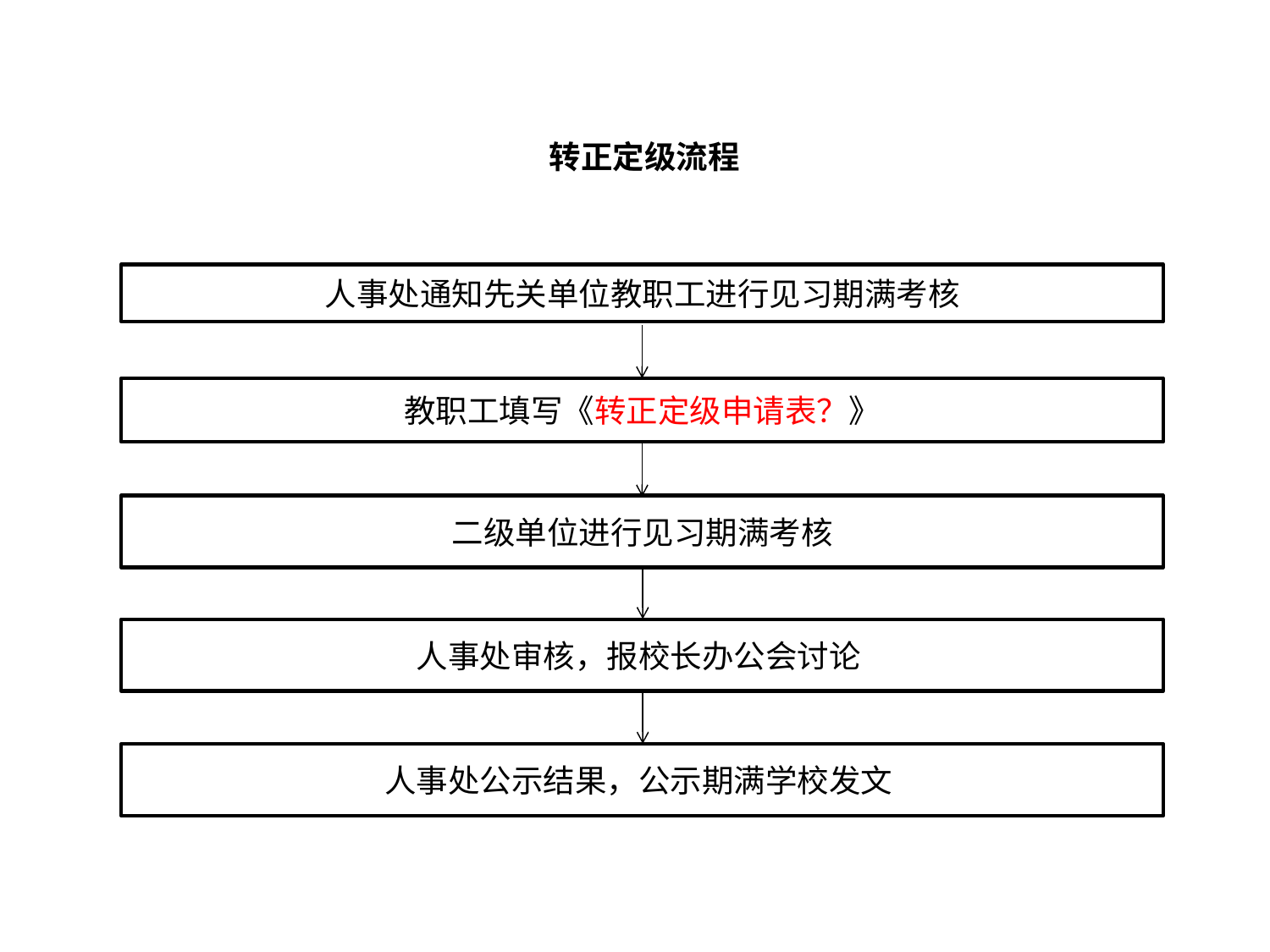

转正定级流程
人事处通知先关单位教职工进行见习期满考核
教职工填写《转正定级申请表？》
二级单位进行见习期满考核
人事处审核，报校长办公会讨论
人事处公示结果，公示期满学校发文